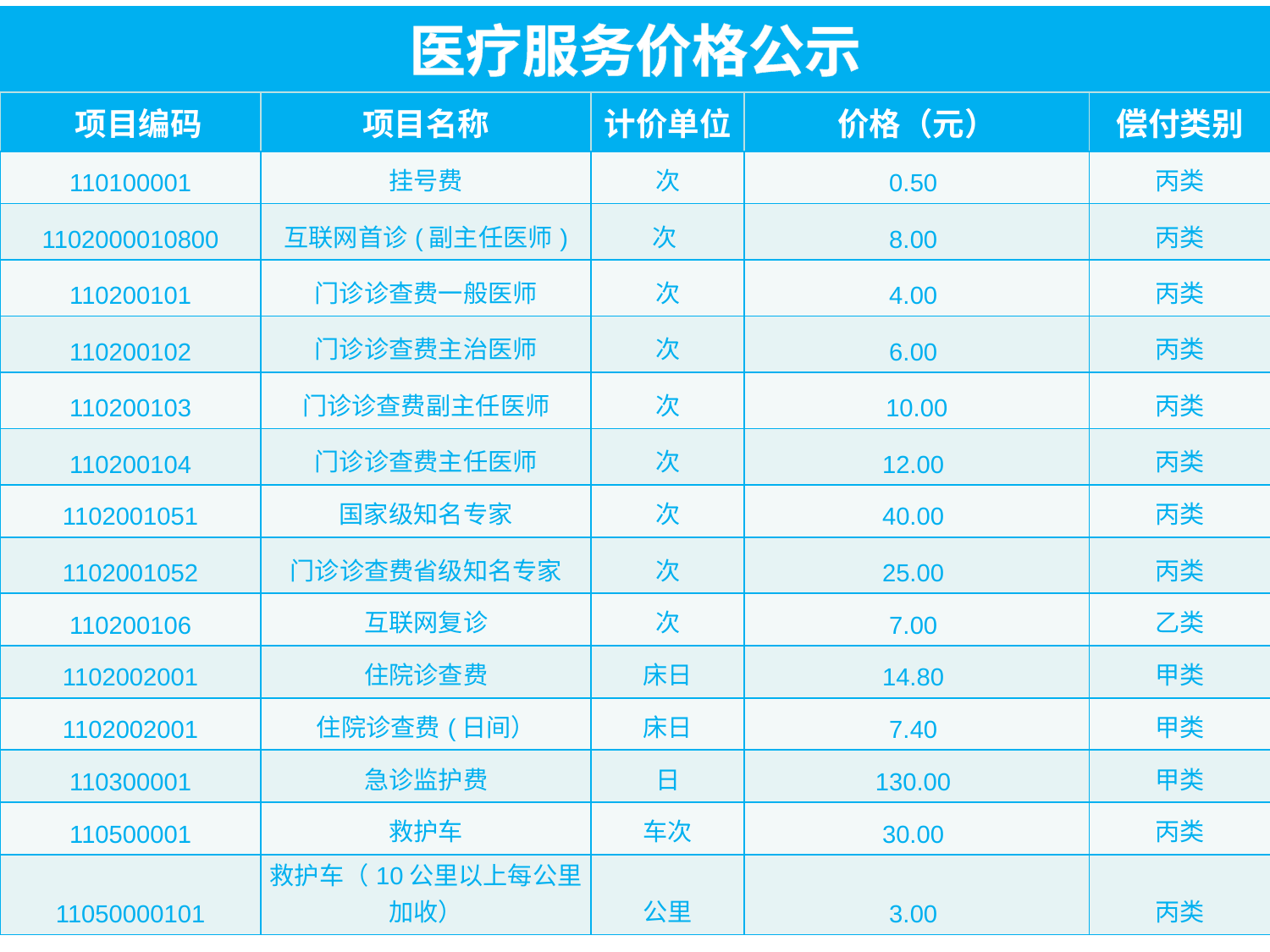

| 医疗服务价格公示 |  |  |  |  |
| --- | --- | --- | --- | --- |
| 项目编码 | 项目名称 | 计价单位 | 价格（元） | 偿付类别 |
| 110100001 | 挂号费 | 次 | 0.50 | 丙类 |
| 1102000010800 | 互联网首诊(副主任医师) | 次 | 8.00 | 丙类 |
| 110200101 | 门诊诊查费一般医师 | 次 | 4.00 | 丙类 |
| 110200102 | 门诊诊查费主治医师 | 次 | 6.00 | 丙类 |
| 110200103 | 门诊诊查费副主任医师 | 次 | 10.00 | 丙类 |
| 110200104 | 门诊诊查费主任医师 | 次 | 12.00 | 丙类 |
| 1102001051 | 国家级知名专家 | 次 | 40.00 | 丙类 |
| 1102001052 | 门诊诊查费省级知名专家 | 次 | 25.00 | 丙类 |
| 110200106 | 互联网复诊 | 次 | 7.00 | 乙类 |
| 1102002001 | 住院诊查费 | 床日 | 14.80 | 甲类 |
| 1102002001 | 住院诊查费(日间） | 床日 | 7.40 | 甲类 |
| 110300001 | 急诊监护费 | 日 | 130.00 | 甲类 |
| 110500001 | 救护车 | 车次 | 30.00 | 丙类 |
| 11050000101 | 救护车（10公里以上每公里加收） | 公里 | 3.00 | 丙类 |